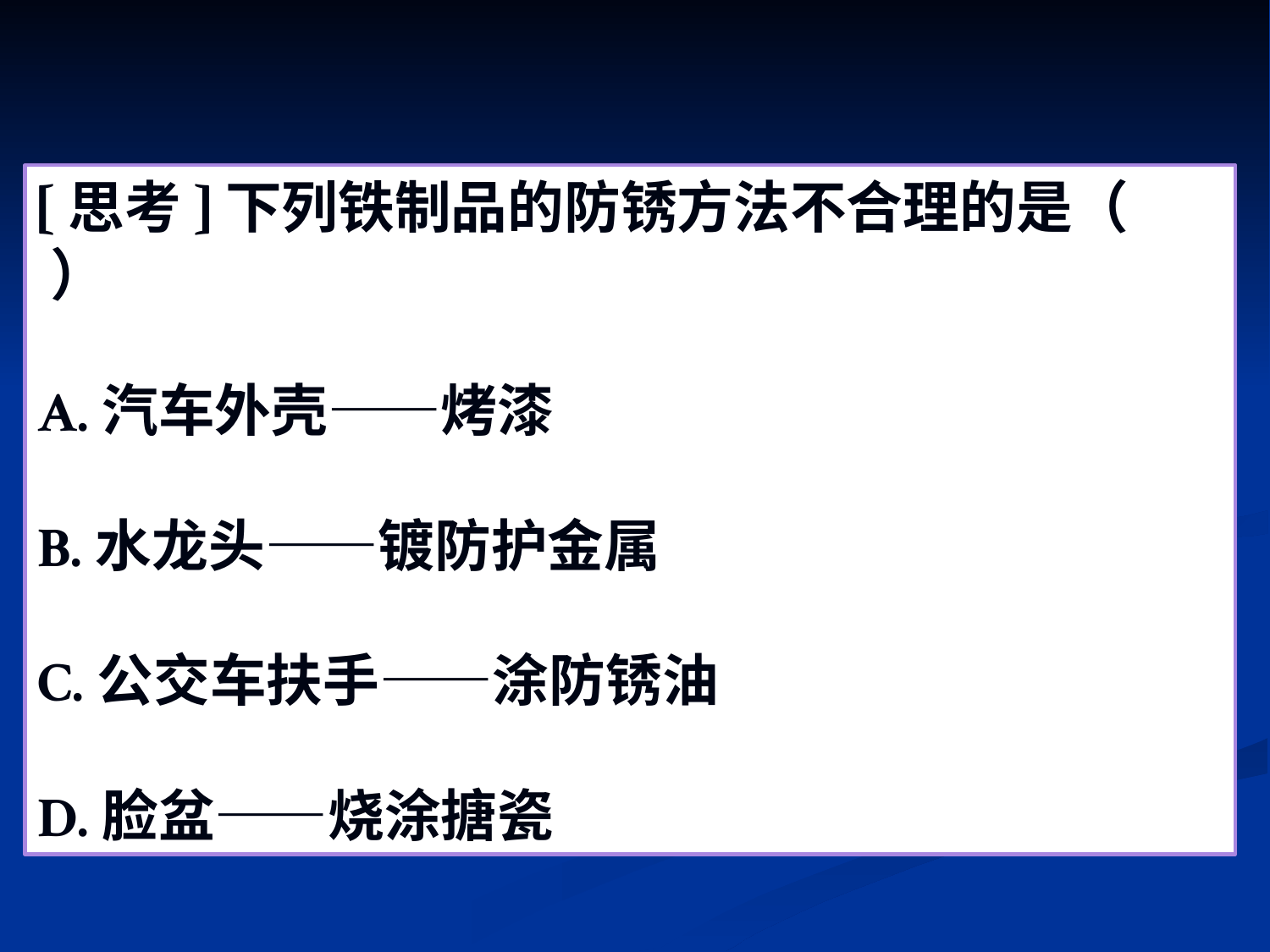

[思考]下列铁制品的防锈方法不合理的是（    ）

A.汽车外壳——烤漆

B.水龙头——镀防护金属

C.公交车扶手——涂防锈油

D.脸盆——烧涂搪瓷